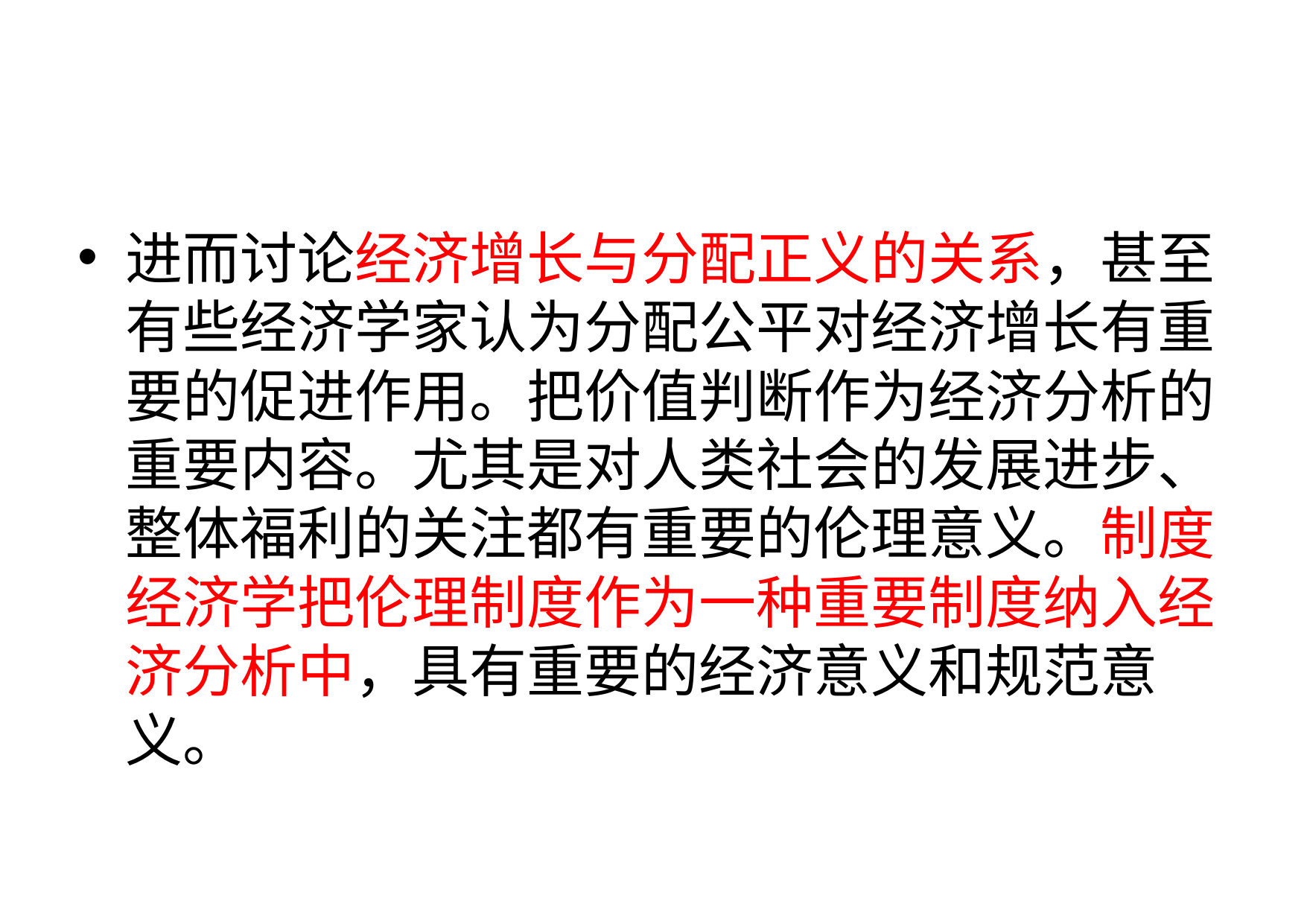

#
进而讨论经济增长与分配正义的关系，甚至有些经济学家认为分配公平对经济增长有重要的促进作用。把价值判断作为经济分析的重要内容。尤其是对人类社会的发展进步、整体福利的关注都有重要的伦理意义。制度经济学把伦理制度作为一种重要制度纳入经济分析中，具有重要的经济意义和规范意义。